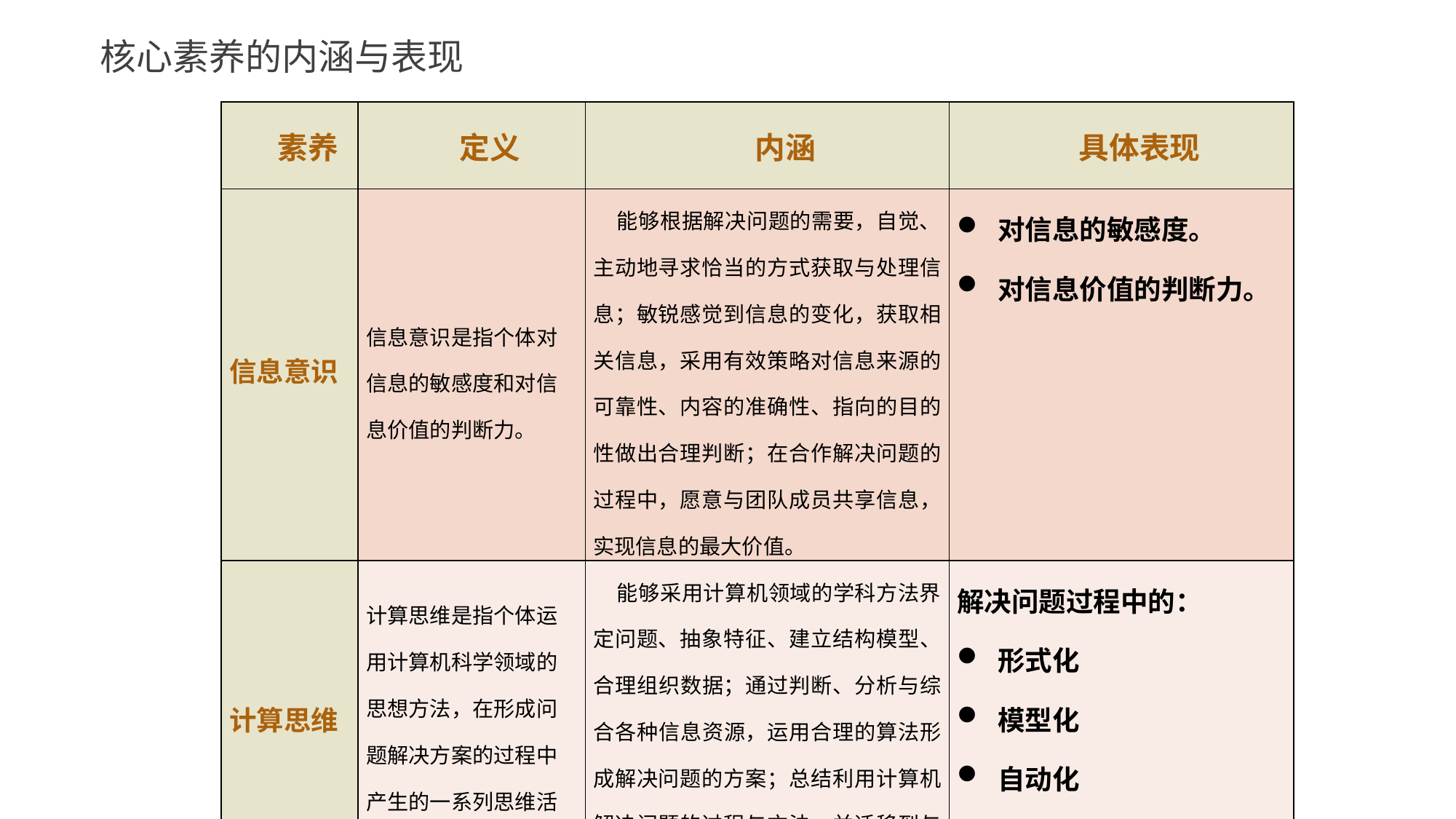

核心素养的内涵与表现
| 素养 | 定义 | 内涵 | 具体表现 |
| --- | --- | --- | --- |
| 信息意识 | 信息意识是指个体对信息的敏感度和对信息价值的判断力。 | 能够根据解决问题的需要，自觉、主动地寻求恰当的方式获取与处理信息；敏锐感觉到信息的变化，获取相关信息，采用有效策略对信息来源的可靠性、内容的准确性、指向的目的性做出合理判断；在合作解决问题的过程中，愿意与团队成员共享信息，实现信息的最大价值。 | 对信息的敏感度。 对信息价值的判断力。 |
| 计算思维 | 计算思维是指个体运用计算机科学领域的思想方法，在形成问题解决方案的过程中产生的一系列思维活动。 | 能够采用计算机领域的学科方法界定问题、抽象特征、建立结构模型、合理组织数据；通过判断、分析与综合各种信息资源，运用合理的算法形成解决问题的方案；总结利用计算机解决问题的过程与方法，并迁移到与之相关的其他问题解决中。 | 解决问题过程中的： 形式化 模型化 自动化 系统化 |